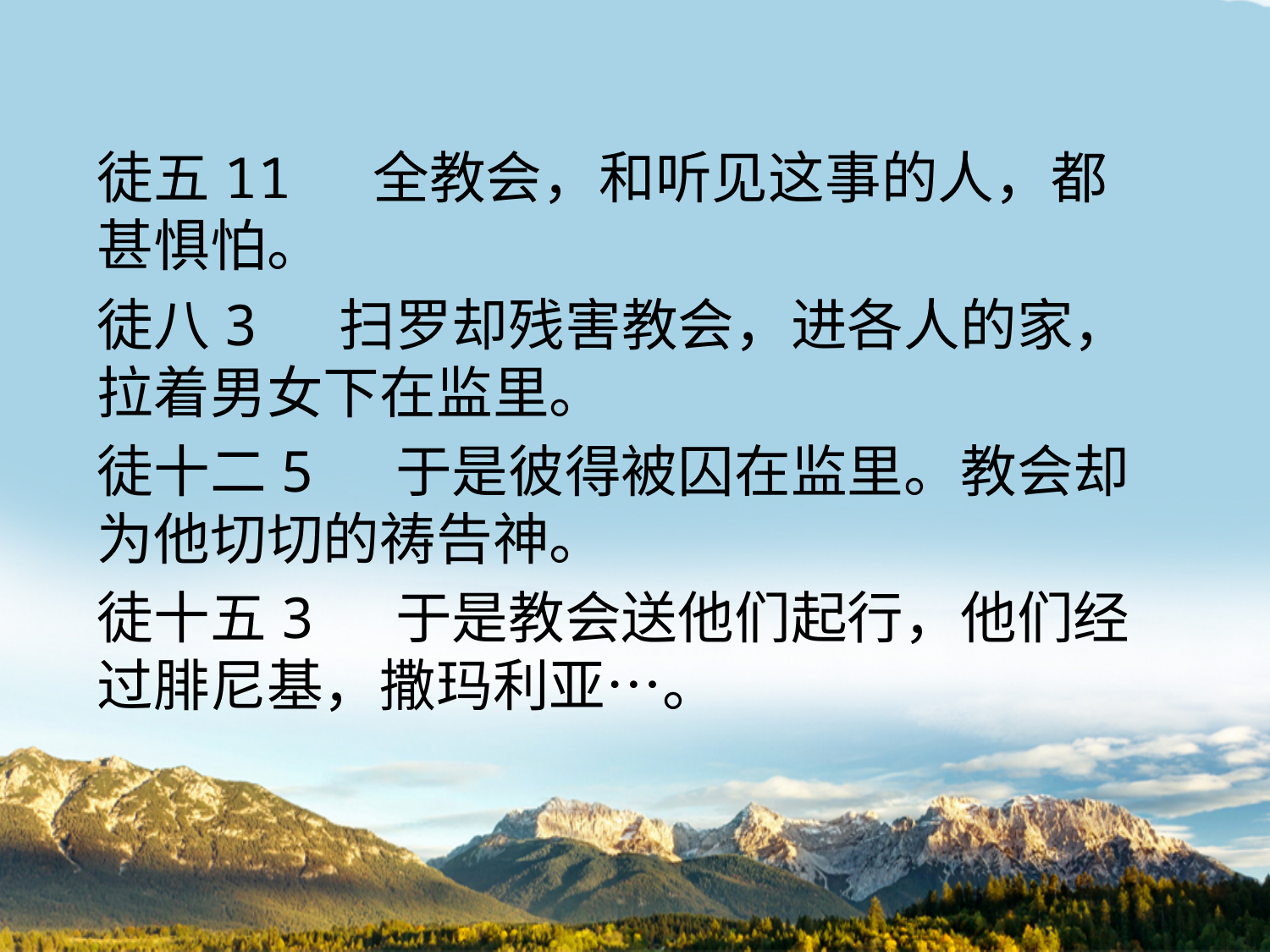

徒五11  全教会，和听见这事的人，都甚惧怕。
徒八3  扫罗却残害教会，进各人的家，拉着男女下在监里。
徒十二5  于是彼得被囚在监里。教会却为他切切的祷告神。
徒十五3  于是教会送他们起行，他们经过腓尼基，撒玛利亚…。